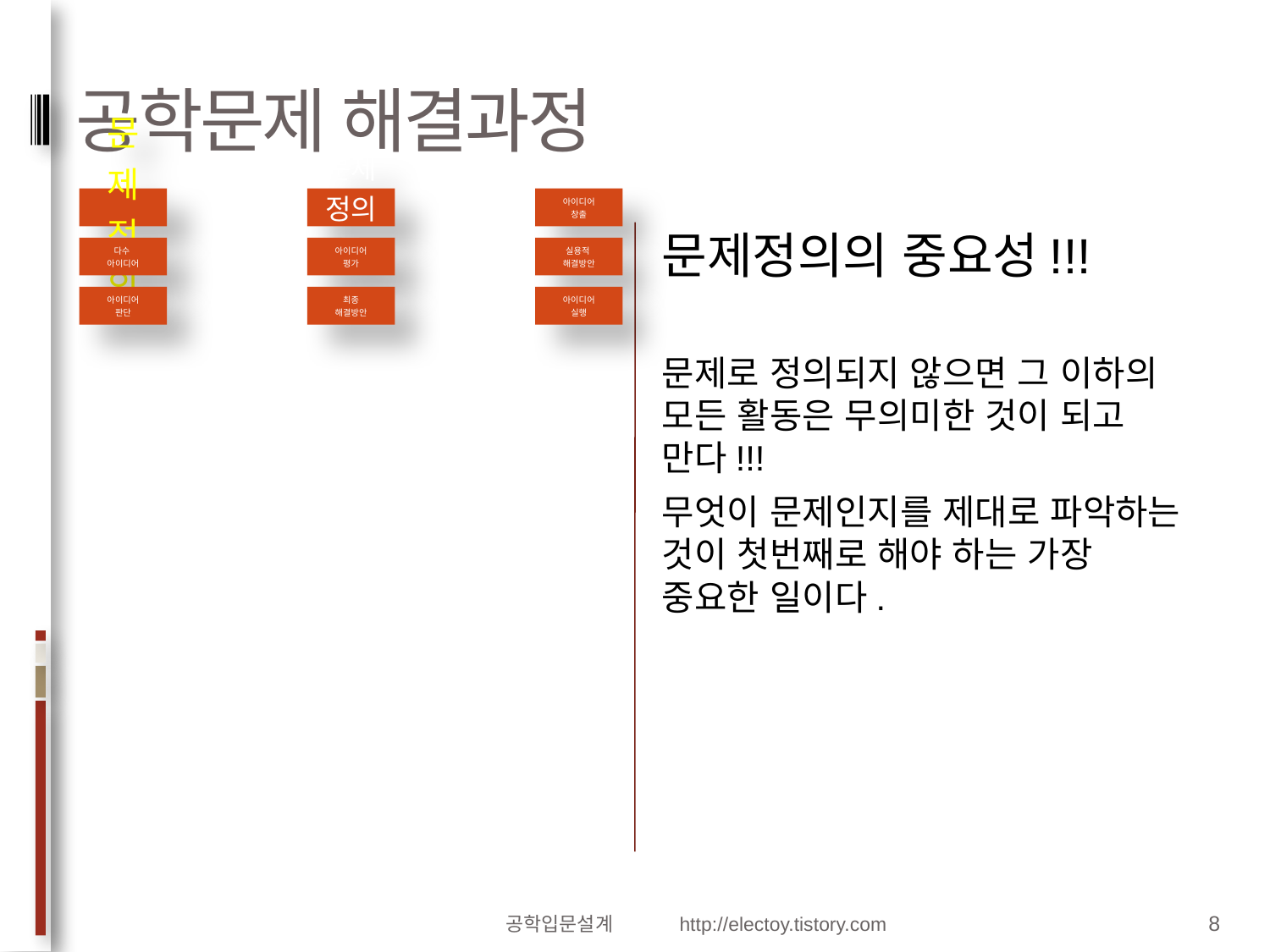

# 공학문제 해결과정
문제정의
문제정의문
아이디어
창출
다수
아이디어
아이디어
평가
아이디어
판단
실용적
해결방안
아이디어
실행
최종
해결방안

문제정의의 중요성!!!

문제로 정의되지 않으면 그 이하의 모든 활동은 무의미한 것이 되고 만다!!!
무엇이 문제인지를 제대로 파악하는 것이 첫번째로 해야 하는 가장 중요한 일이다.
공학입문설계          http://electoy.tistory.com
8